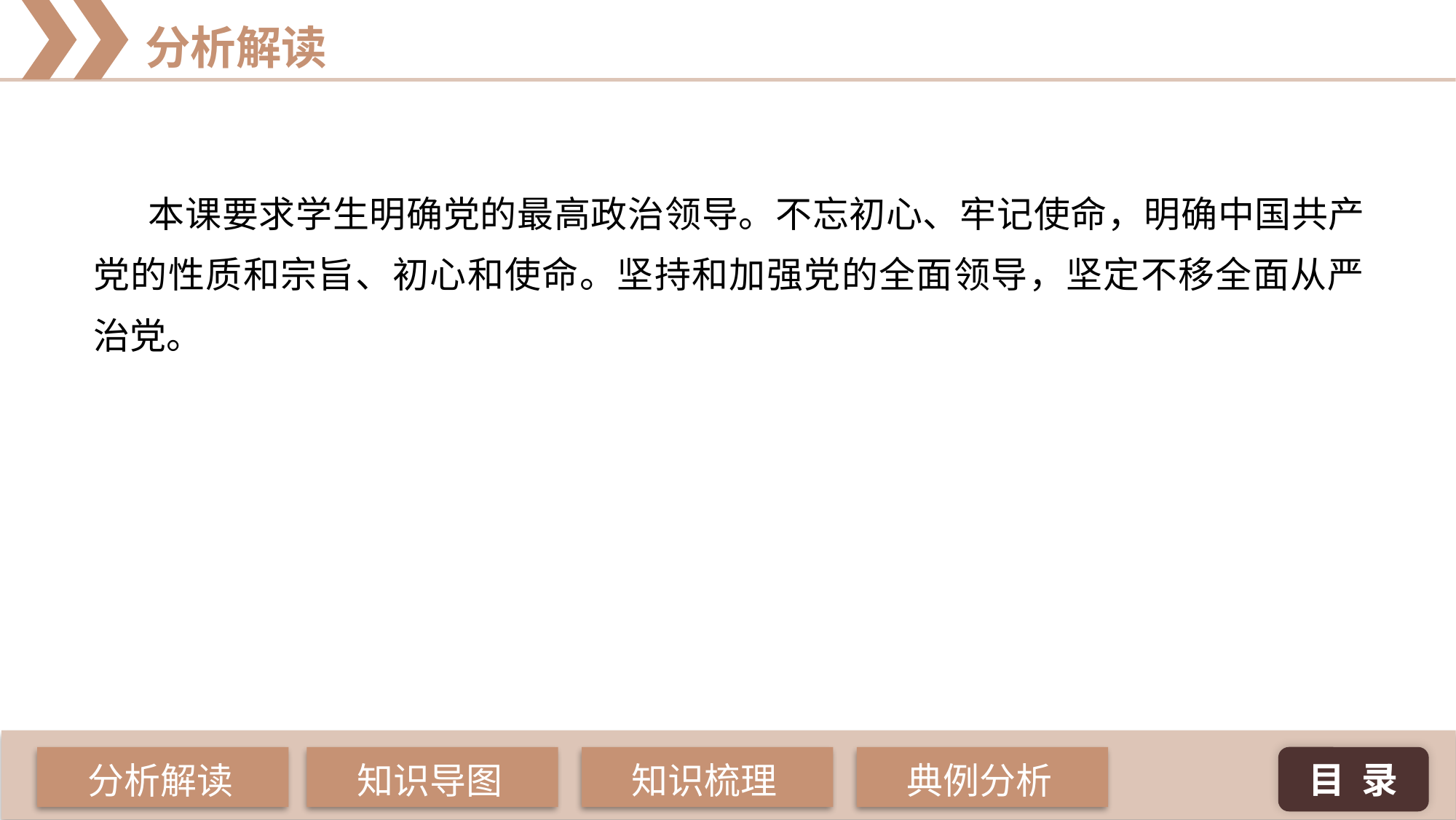

本课要求学生明确党的最高政治领导。不忘初心、牢记使命，明确中国共产党的性质和宗旨、初心和使命。坚持和加强党的全面领导，坚定不移全面从严治党。